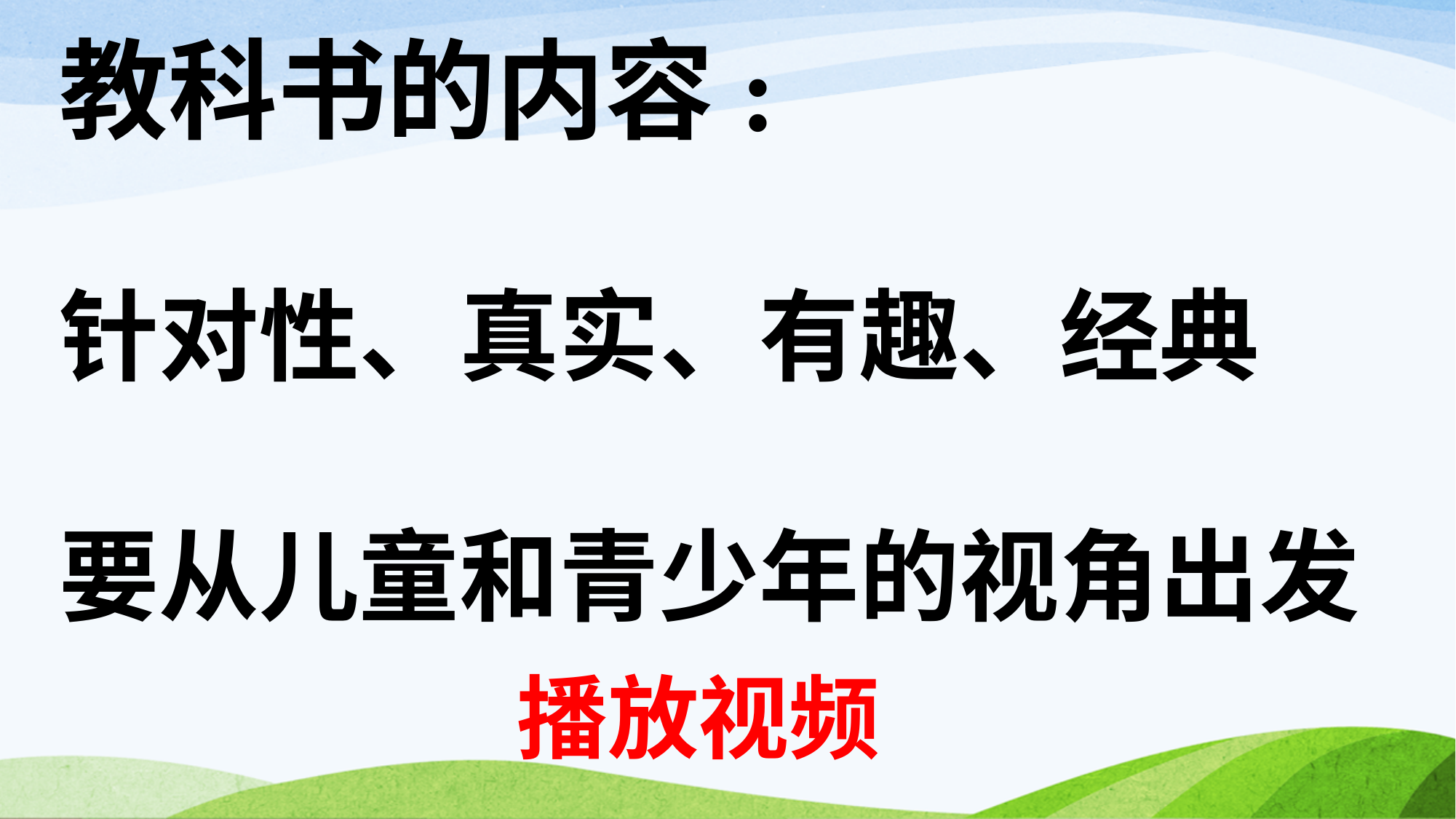

教科书的内容:

针对性、真实、有趣、经典

要从儿童和青少年的视角出发
                     播放视频